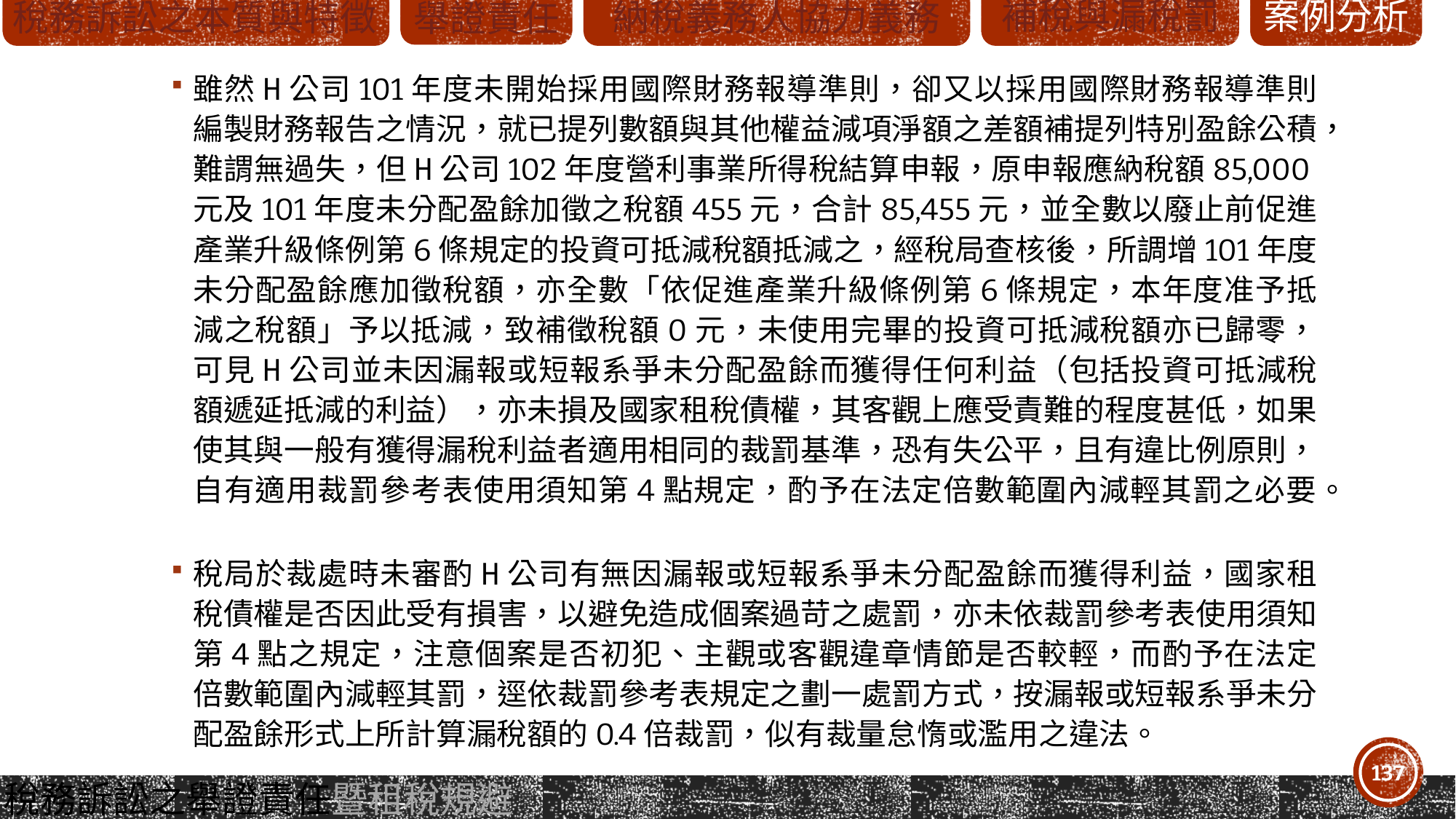

雖然H公司101年度未開始採用國際財務報導準則，卻又以採用國際財務報導準則編製財務報告之情況，就已提列數額與其他權益減項淨額之差額補提列特別盈餘公積，難謂無過失，但H公司102年度營利事業所得稅結算申報，原申報應納稅額85,000元及101年度未分配盈餘加徵之稅額455元，合計85,455元，並全數以廢止前促進產業升級條例第6條規定的投資可抵減稅額抵減之，經稅局查核後，所調增101年度未分配盈餘應加徵稅額，亦全數「依促進產業升級條例第6條規定，本年度准予抵減之稅額」予以抵減，致補徵稅額0元，未使用完畢的投資可抵減稅額亦已歸零，可見H公司並未因漏報或短報系爭未分配盈餘而獲得任何利益（包括投資可抵減稅額遞延抵減的利益），亦未損及國家租稅債權，其客觀上應受責難的程度甚低，如果使其與一般有獲得漏稅利益者適用相同的裁罰基準，恐有失公平，且有違比例原則，自有適用裁罰參考表使用須知第4點規定，酌予在法定倍數範圍內減輕其罰之必要。

稅局於裁處時未審酌H公司有無因漏報或短報系爭未分配盈餘而獲得利益，國家租稅債權是否因此受有損害，以避免造成個案過苛之處罰，亦未依裁罰參考表使用須知第4點之規定，注意個案是否初犯、主觀或客觀違章情節是否較輕，而酌予在法定倍數範圍內減輕其罰，逕依裁罰參考表規定之劃一處罰方式，按漏報或短報系爭未分配盈餘形式上所計算漏稅額的0.4倍裁罰，似有裁量怠惰或濫用之違法。
137